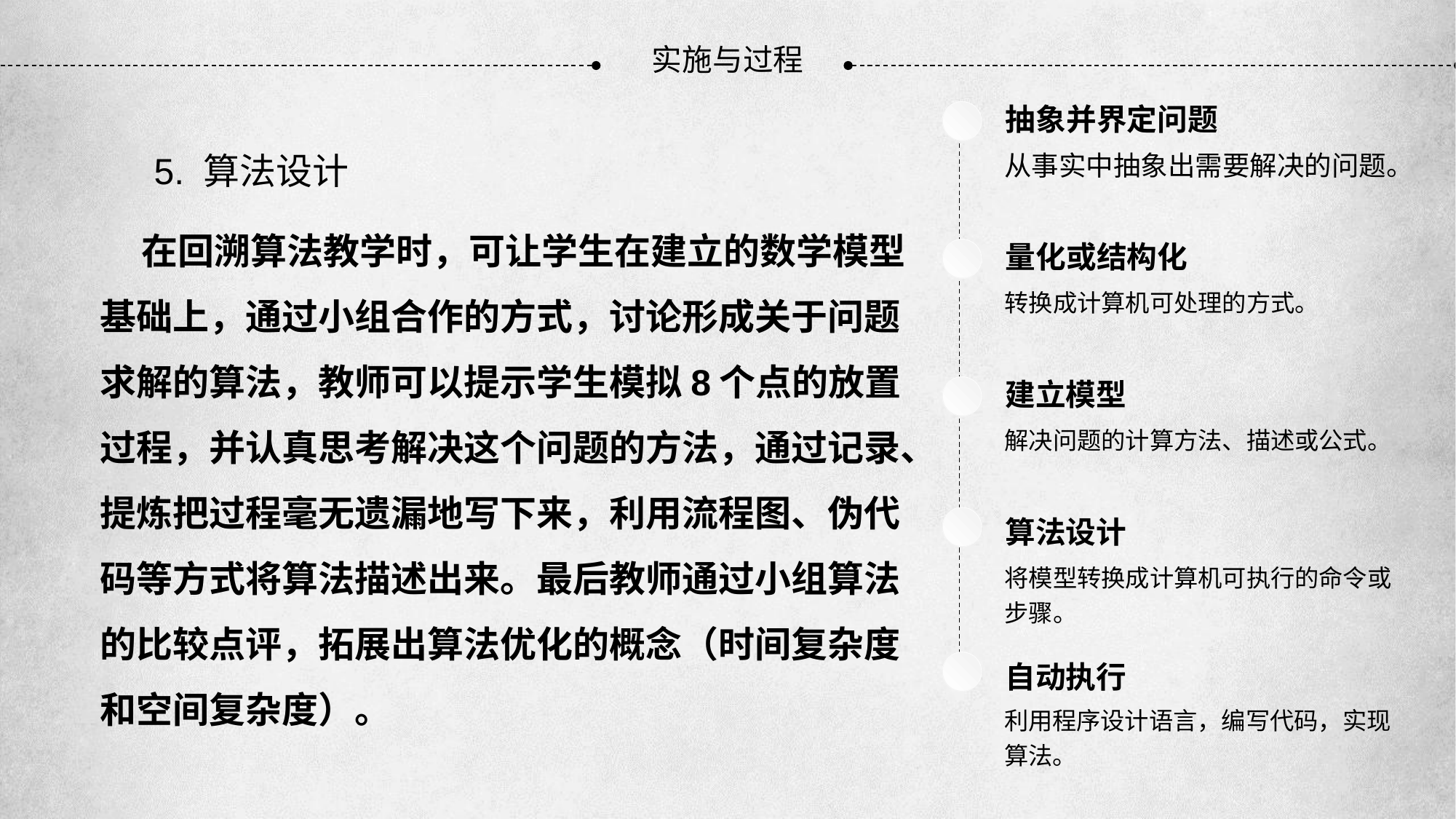

实施与过程
抽象并界定问题

从事实中抽象出需要解决的问题。
5. 算法设计
    在回溯算法教学时，可让学生在建立的数学模型基础上，通过小组合作的方式，讨论形成关于问题求解的算法，教师可以提示学生模拟8个点的放置过程，并认真思考解决这个问题的方法，通过记录、提炼把过程毫无遗漏地写下来，利用流程图、伪代码等方式将算法描述出来。最后教师通过小组算法的比较点评，拓展出算法优化的概念（时间复杂度和空间复杂度）。
量化或结构化

转换成计算机可处理的方式。

建立模型

解决问题的计算方法、描述或公式。

算法设计
将模型转换成计算机可执行的命令或步骤。

自动执行
利用程序设计语言，编写代码，实现算法。